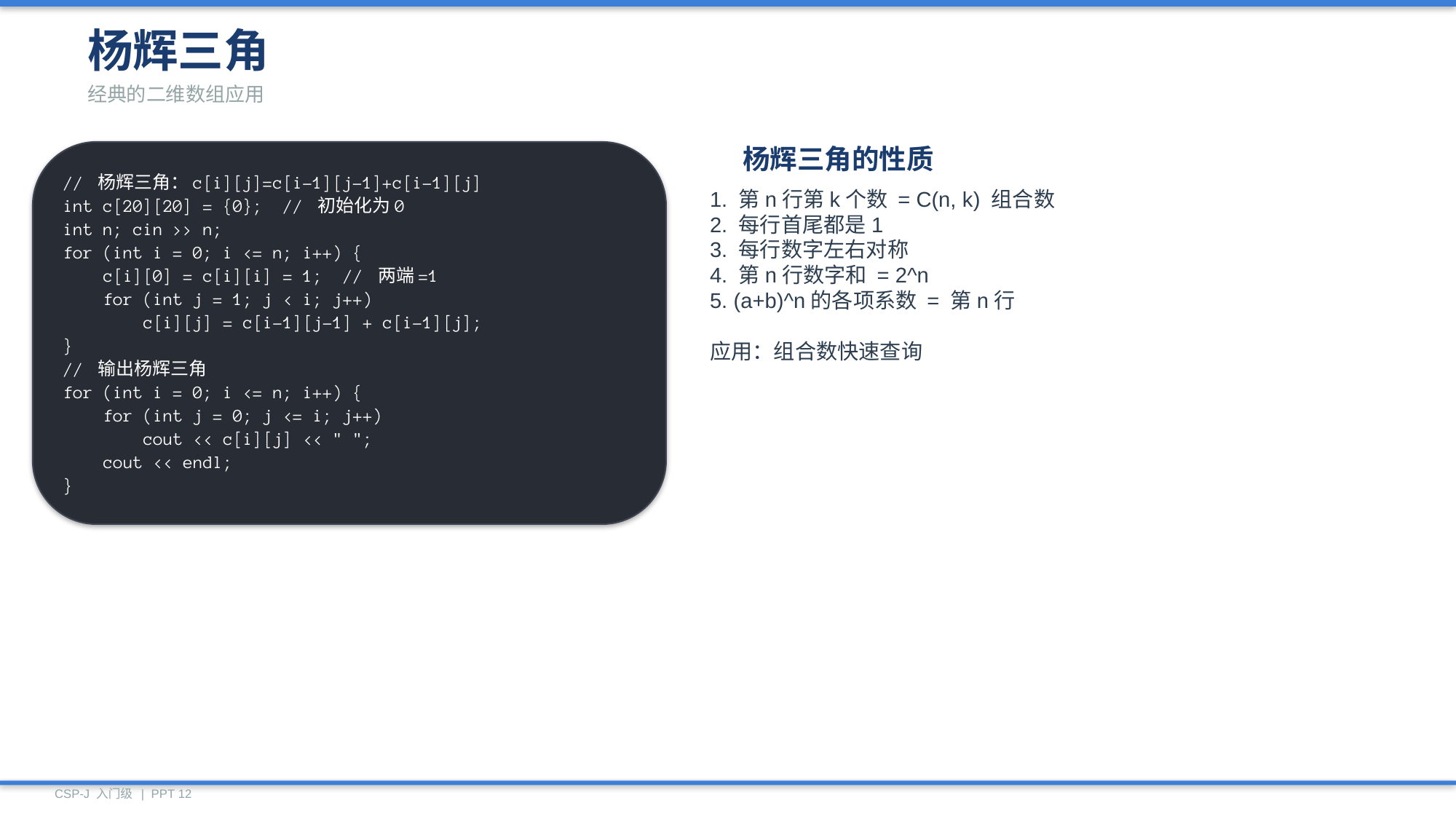

杨辉三角
经典的二维数组应用
// 杨辉三角：c[i][j]=c[i-1][j-1]+c[i-1][j]
int c[20][20] = {0};  // 初始化为0
int n; cin >> n;
for (int i = 0; i <= n; i++) {
    c[i][0] = c[i][i] = 1;  // 两端=1
    for (int j = 1; j < i; j++)
        c[i][j] = c[i-1][j-1] + c[i-1][j];
}
// 输出杨辉三角
for (int i = 0; i <= n; i++) {
    for (int j = 0; j <= i; j++)
        cout << c[i][j] << " ";
    cout << endl;
}
杨辉三角的性质
1. 第n行第k个数 = C(n, k) 组合数
2. 每行首尾都是1
3. 每行数字左右对称
4. 第n行数字和 = 2^n
5. (a+b)^n的各项系数 = 第n行
应用：组合数快速查询

CSP-J 入门级  |  PPT 12